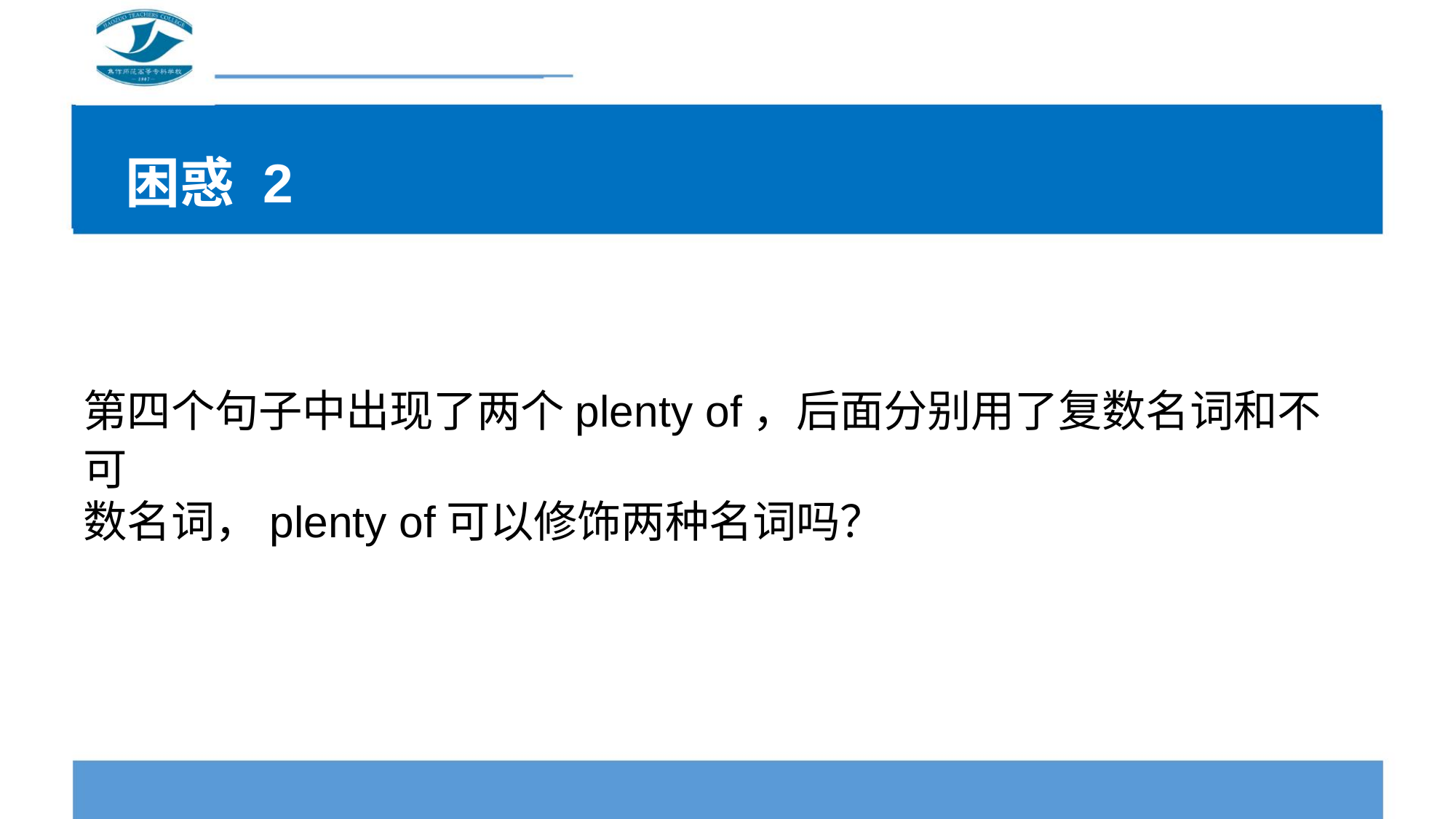

困惑 2
第四个句子中出现了两个plenty of，后面分别用了复数名词和不可
数名词，plenty of可以修饰两种名词吗？